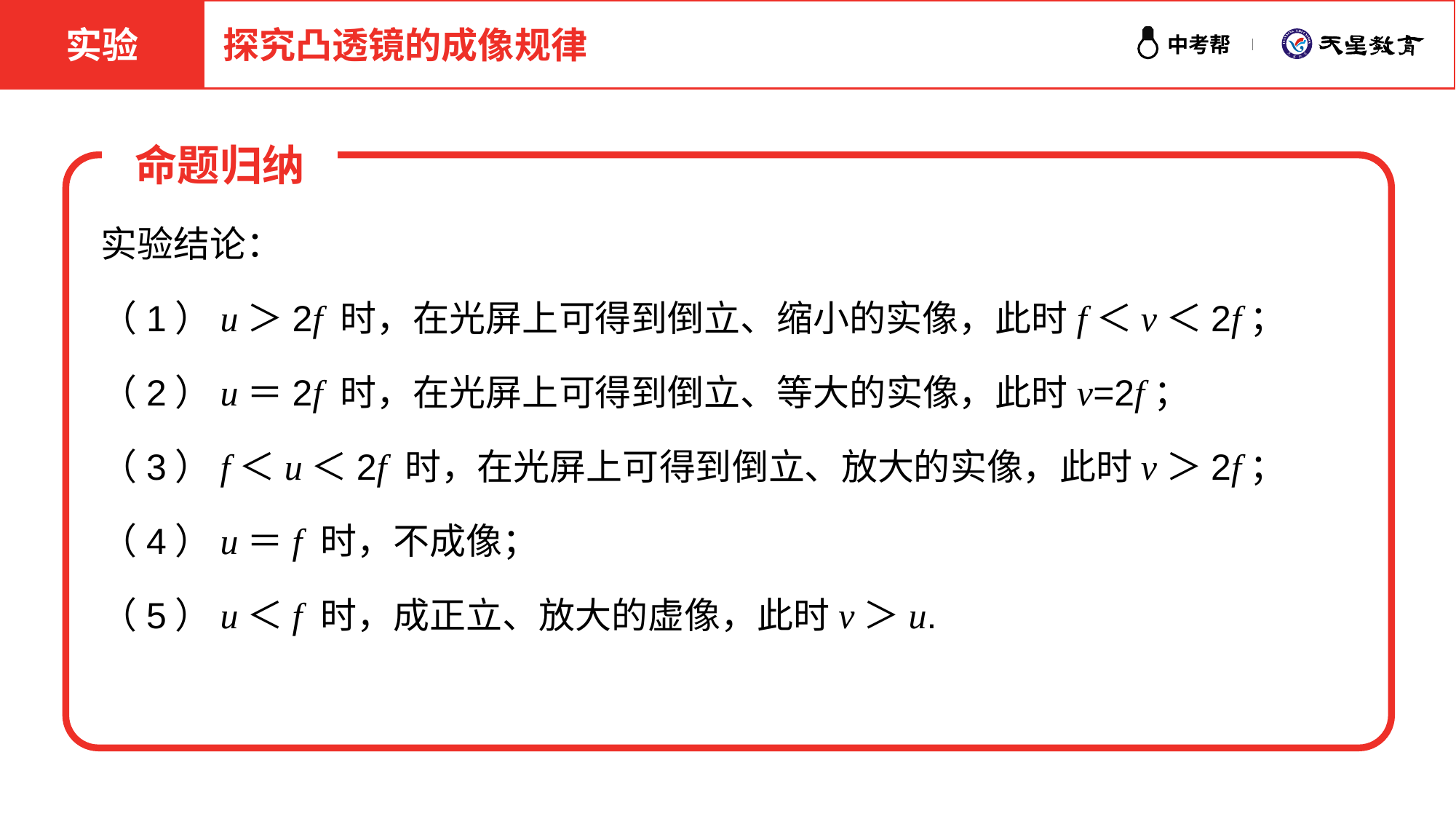

实验
探究凸透镜的成像规律
命题归纳

实验结论：
（1）u＞2f 时，在光屏上可得到倒立、缩小的实像，此时f＜v＜2f；
（2）u＝2f 时，在光屏上可得到倒立、等大的实像，此时v=2f；
（3）f＜u＜2f 时，在光屏上可得到倒立、放大的实像，此时v＞2f；
（4）u＝f 时，不成像；
（5）u＜f 时，成正立、放大的虚像，此时v＞u.